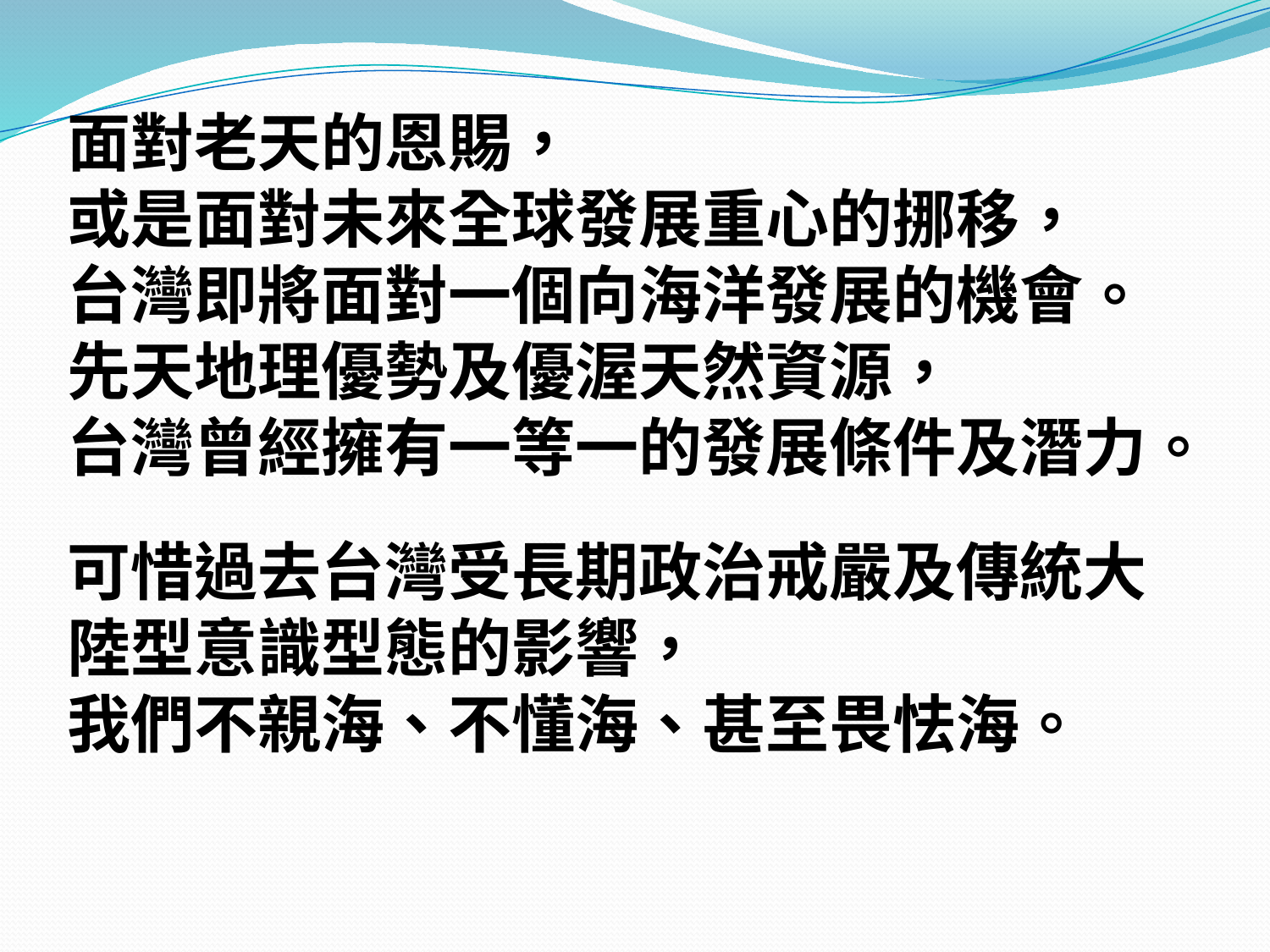

面對老天的恩賜，
或是面對未來全球發展重心的挪移，
台灣即將面對一個向海洋發展的機會。先天地理優勢及優渥天然資源，
台灣曾經擁有一等一的發展條件及潛力。

可惜過去台灣受長期政治戒嚴及傳統大陸型意識型態的影響，
我們不親海、不懂海、甚至畏怯海。